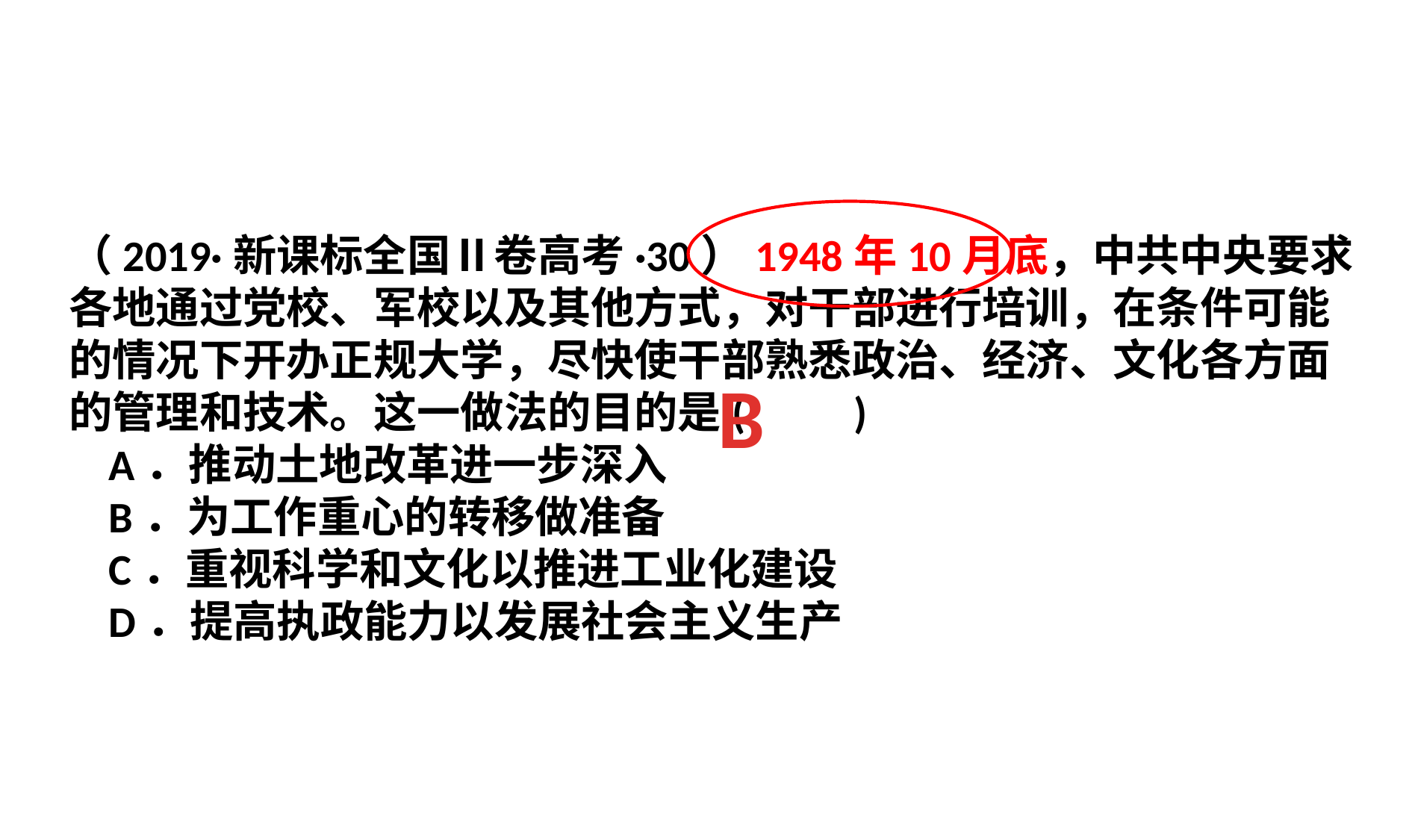

（2019·新课标全国Ⅱ卷高考·30）1948年10月底，中共中央要求各地通过党校、军校以及其他方式，对干部进行培训，在条件可能的情况下开办正规大学，尽快使干部熟悉政治、经济、文化各方面的管理和技术。这一做法的目的是(　　)
    A．推动土地改革进一步深入
    B．为工作重心的转移做准备
    C．重视科学和文化以推进工业化建设
    D．提高执政能力以发展社会主义生产
B